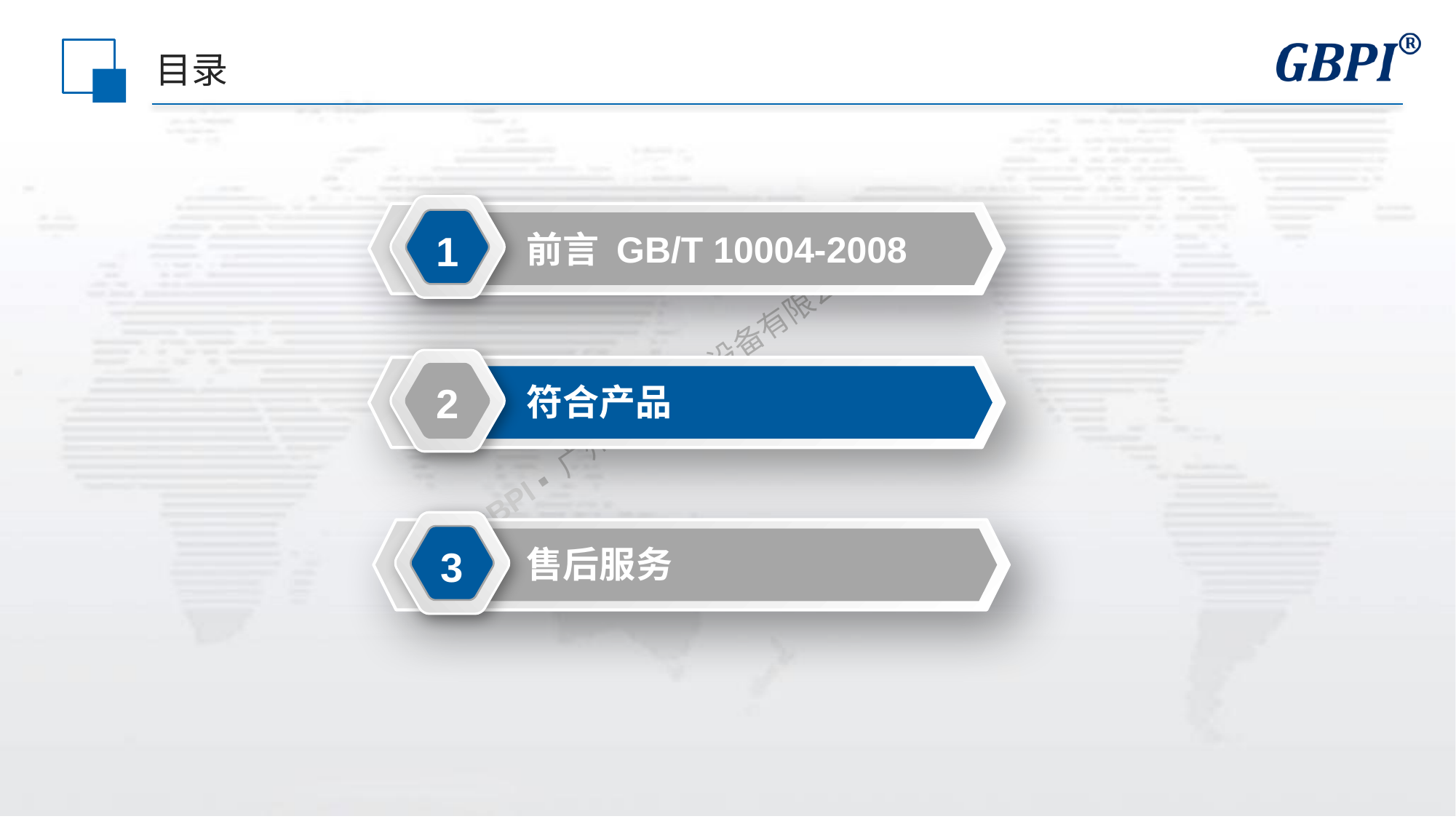

# 目录

1
前言 GB/T 10004-2008

2
符合产品

3
售后服务